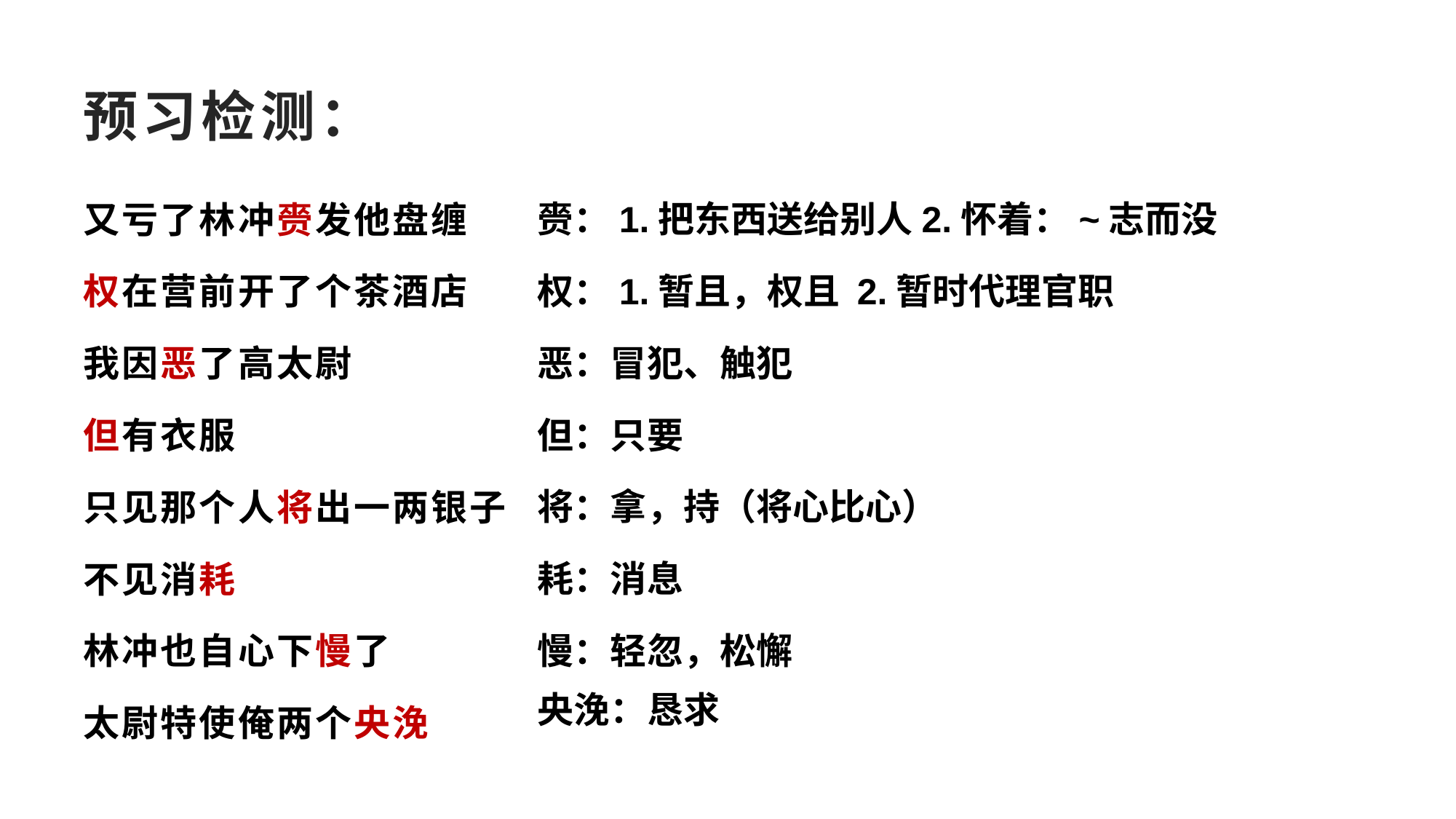

# 预习检测：
赍：1.把东西送给别人2.怀着：~志而没
权：1.暂且，权且 2.暂时代理官职
恶：冒犯、触犯
但：只要
将：拿，持（将心比心）
耗：消息
慢：轻忽，松懈
央浼：恳求
又亏了林冲赍发他盘缠
权在营前开了个茶酒店
我因恶了高太尉
但有衣服
只见那个人将出一两银子
不见消耗
林冲也自心下慢了
太尉特使俺两个央浼